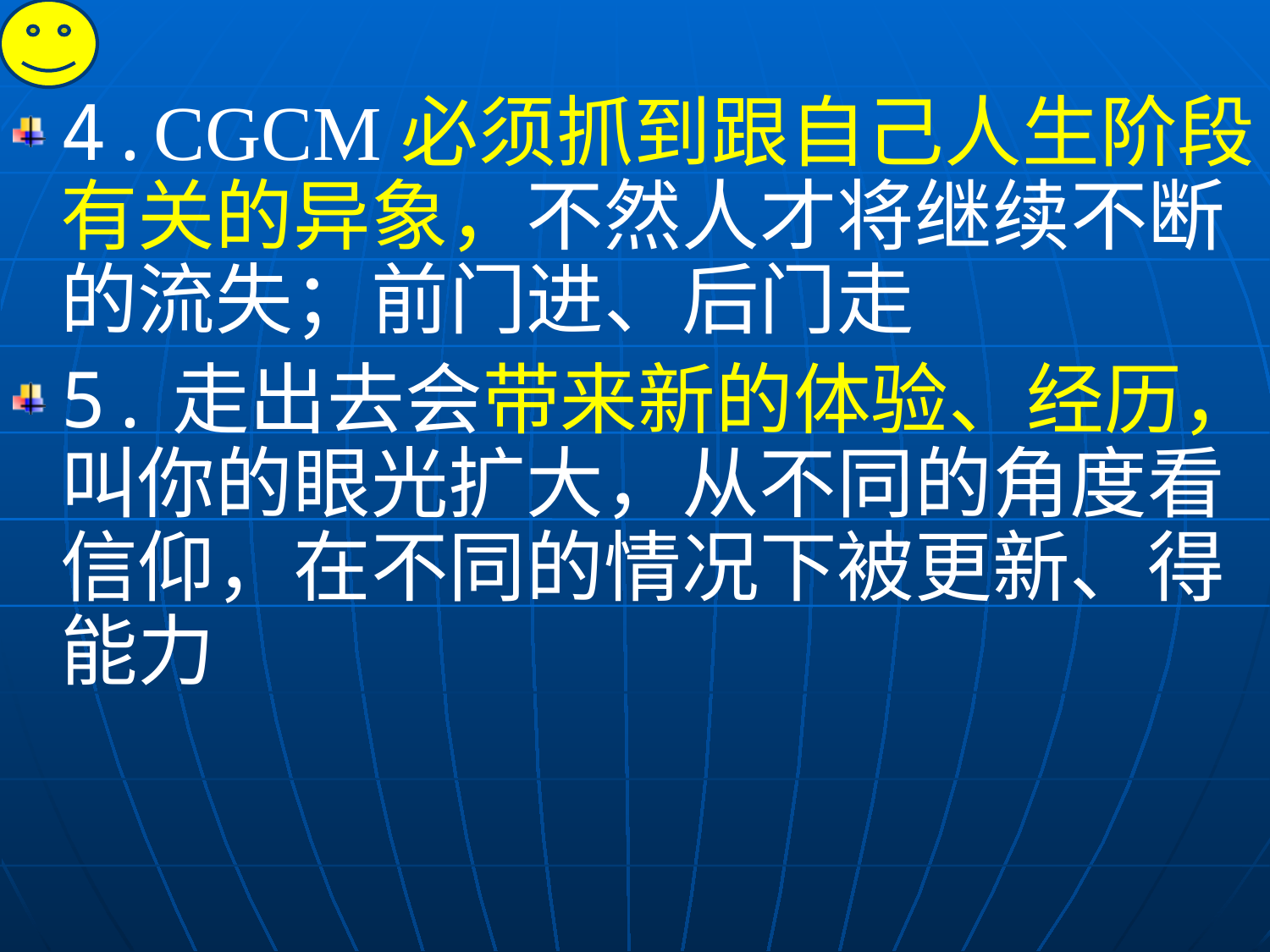

4.CGCM必须抓到跟自己人生阶段有关的异象，不然人才将继续不断的流失；前门进、后门走
5.走出去会带来新的体验、经历，叫你的眼光扩大，从不同的角度看信仰，在不同的情况下被更新、得能力